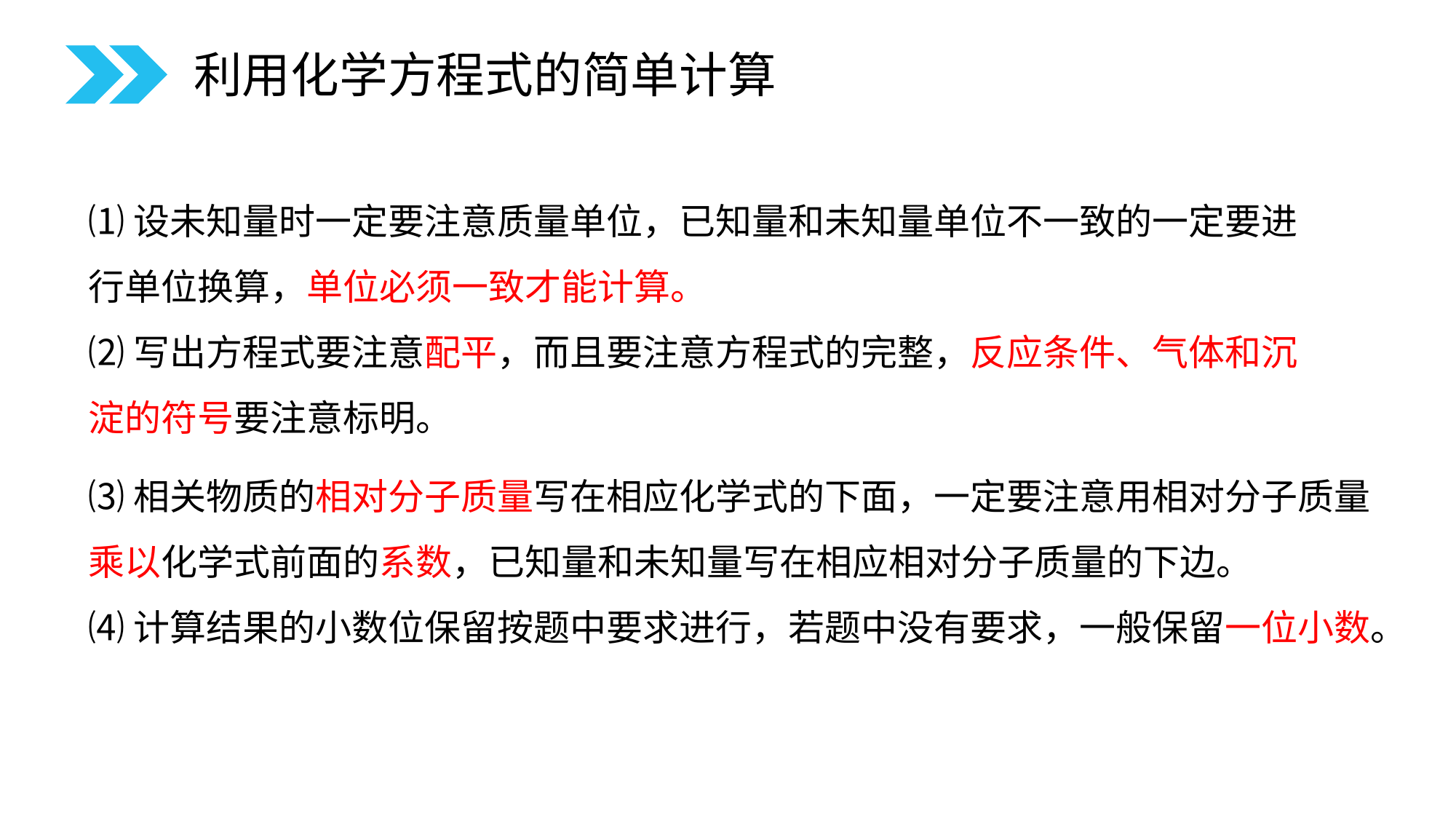

利用化学方程式的简单计算
⑴设未知量时一定要注意质量单位，已知量和未知量单位不一致的一定要进行单位换算，单位必须一致才能计算。
⑵写出方程式要注意配平，而且要注意方程式的完整，反应条件、气体和沉淀的符号要注意标明。
⑶相关物质的相对分子质量写在相应化学式的下面，一定要注意用相对分子质量乘以化学式前面的系数，已知量和未知量写在相应相对分子质量的下边。
⑷计算结果的小数位保留按题中要求进行，若题中没有要求，一般保留一位小数。